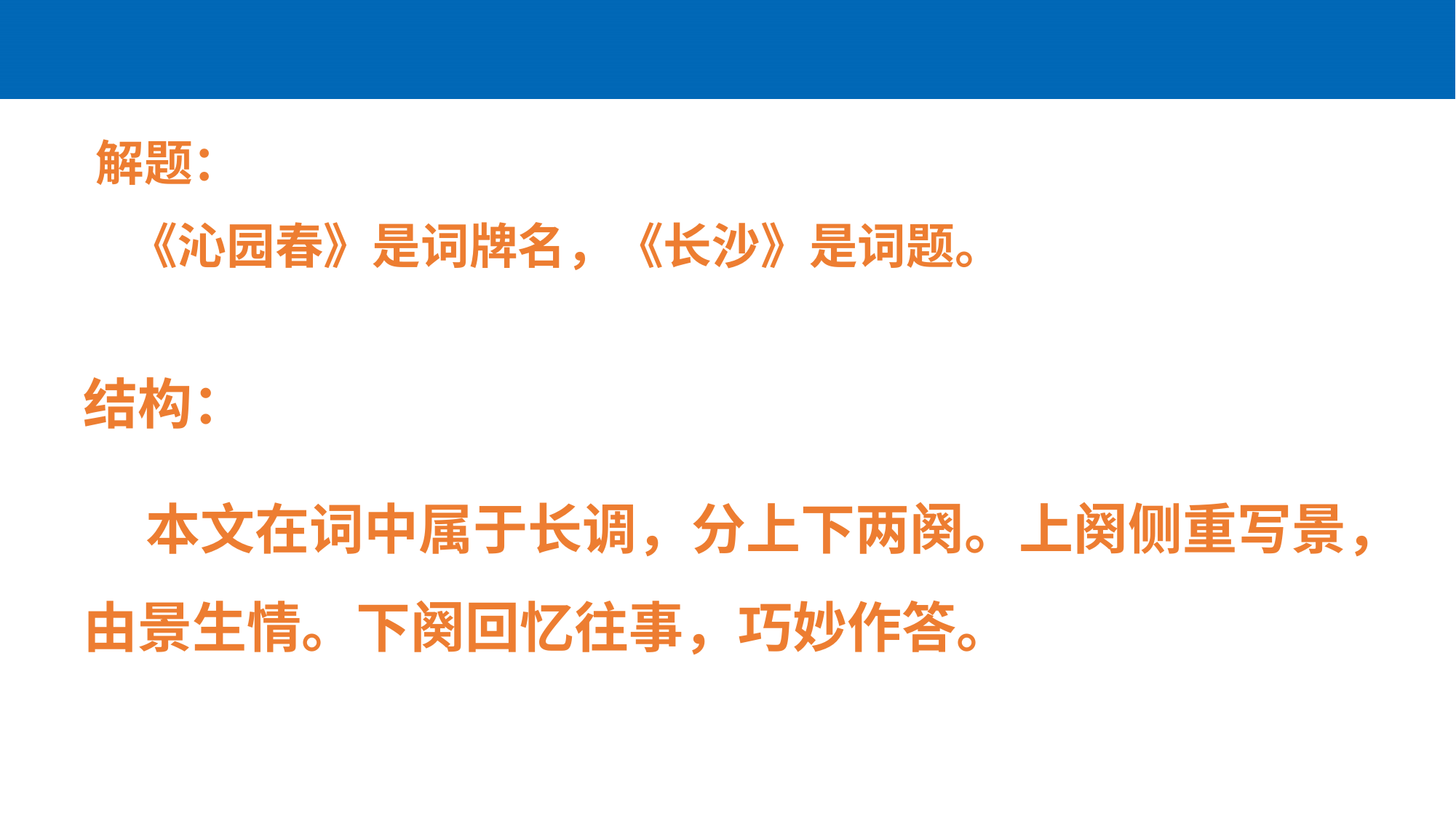

解题：
  《沁园春》是词牌名，《长沙》是词题。
结构：
    本文在词中属于长调，分上下两阕。上阕侧重写景，由景生情。下阕回忆往事，巧妙作答。